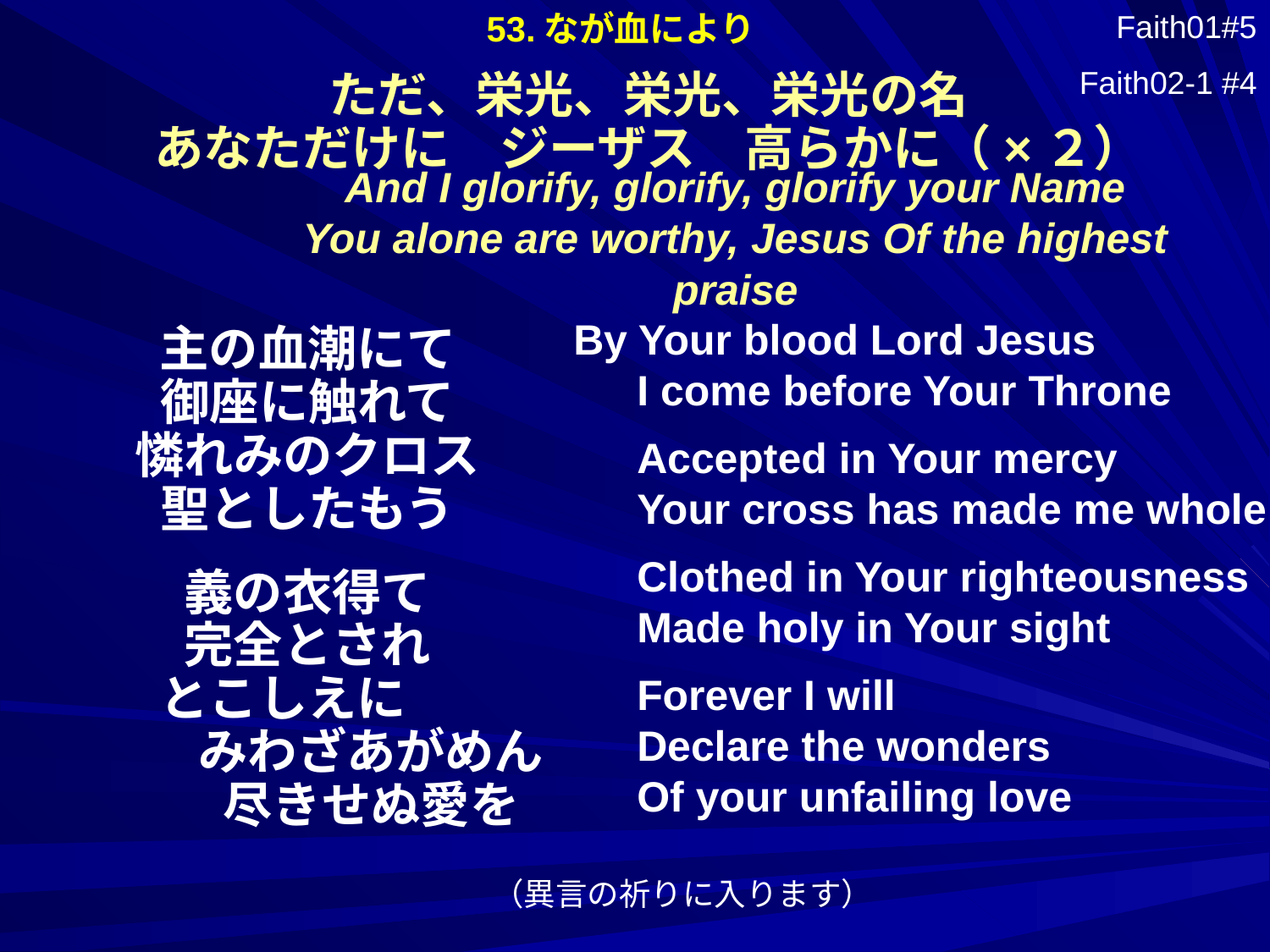

Faith01#5
53.なが血により
Faith02-1 #4
ただ、栄光、栄光、栄光の名
あなただけに　ジーザス　高らかに（×２）
And I glorify, glorify, glorify your Name
You alone are worthy, Jesus Of the highest praise
By Your blood Lord Jesus
I come before Your Throne

Accepted in Your mercy
Your cross has made me whole

Clothed in Your righteousness
Made holy in Your sight

Forever I will
Declare the wonders
Of your unfailing love
主の血潮にて
御座に触れて
憐れみのクロス
聖としたもう

義の衣得て
完全とされ
とこしえに
みわざあがめん
尽きせぬ愛を
（異言の祈りに入ります）